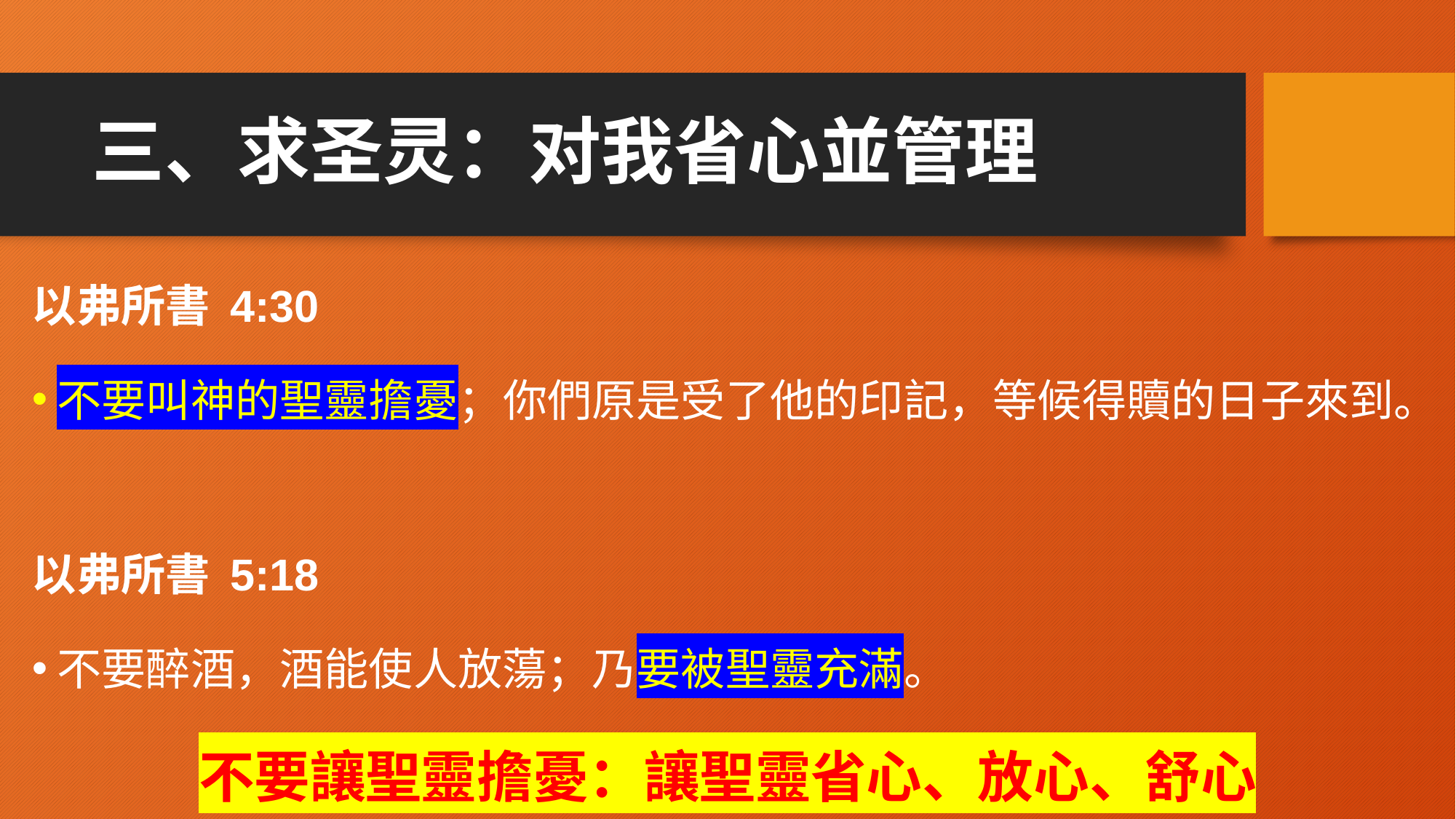

# 三、求圣灵：对我省心並管理
以弗所書 4:30
不要叫神的聖靈擔憂；你們原是受了他的印記，等候得贖的日子來到。
以弗所書 5:18
不要醉酒，酒能使人放蕩；乃要被聖靈充滿。
不要讓聖靈擔憂：讓聖靈省心、放心、舒心